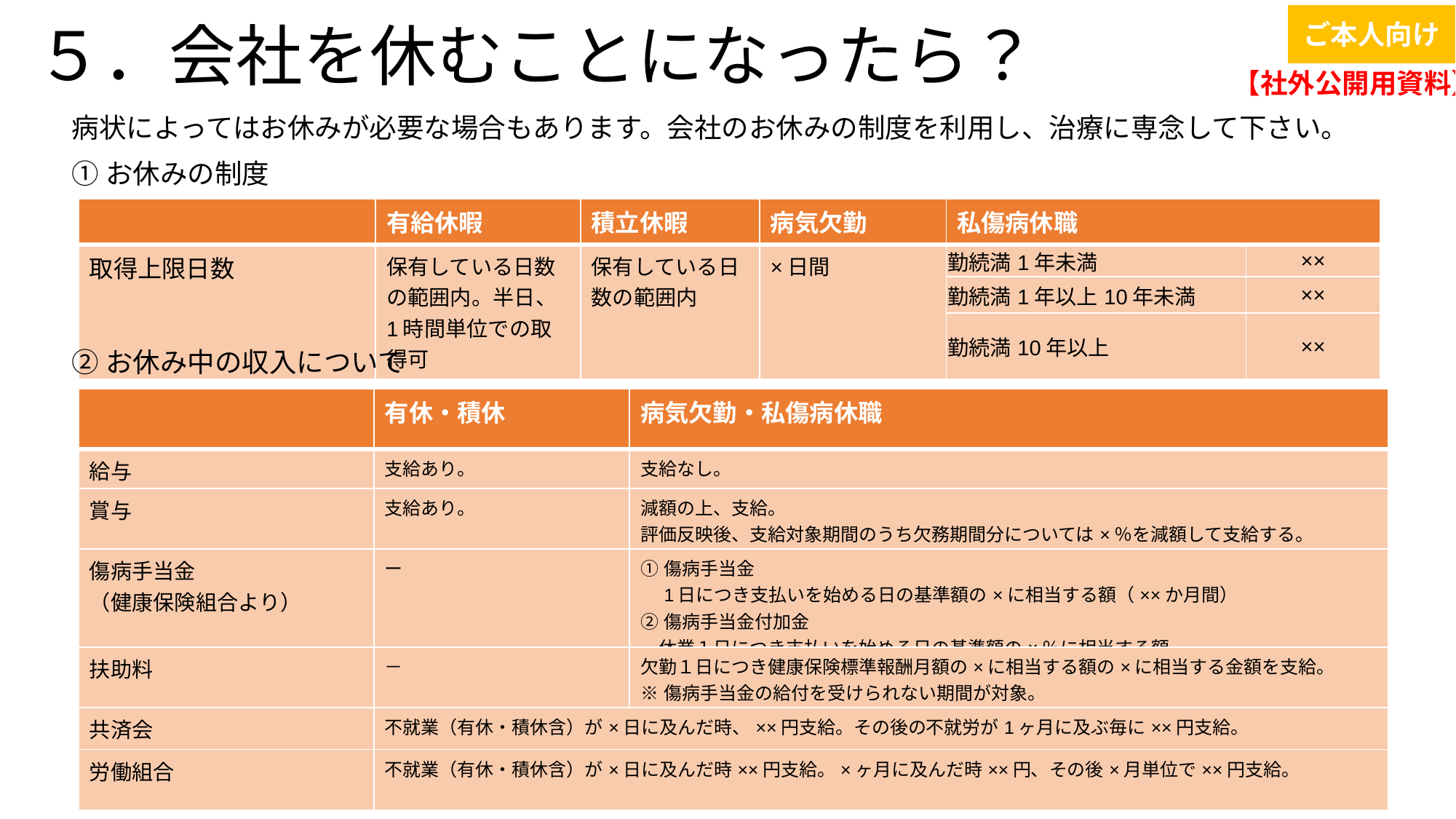

# ５．会社を休むことになったら？
ご本人向け
【社外公開用資料】
病状によってはお休みが必要な場合もあります。会社のお休みの制度を利用し、治療に専念して下さい。
①お休みの制度
|  | 有給休暇 | 積立休暇 | 病気欠勤 | 私傷病休職 |  |
| --- | --- | --- | --- | --- | --- |
| 取得上限日数 | 保有している日数の範囲内。半日、1時間単位での取得可 | 保有している日数の範囲内 | ×日間 | 勤続満1年未満 | ×× |
|  |  |  |  | 勤続満1年以上10年未満 | ×× |
|  |  |  |  | 勤続満10年以上 | ×× |
②お休み中の収入について
|  | 有休・積休 | 病気欠勤・私傷病休職 |
| --- | --- | --- |
| 給与 | 支給あり。 | 支給なし。 |
| 賞与 | 支給あり。 | 減額の上、支給。 評価反映後、支給対象期間のうち欠務期間分については×％を減額して支給する。 |
| 傷病手当金 （健康保険組合より） | ー | ①傷病手当金 　1日につき支払いを始める日の基準額の×に相当する額（××か月間） ②傷病手当金付加金 　休業１日につき支払いを始める日の基準額の×％に相当する額 |
| 扶助料 | － | 欠勤１日につき健康保険標準報酬月額の×に相当する額の×に相当する金額を支給。 ※傷病手当金の給付を受けられない期間が対象。 |
| 共済会 | 不就業（有休・積休含）が×日に及んだ時、××円支給。その後の不就労が1ヶ月に及ぶ毎に××円支給。 |  |
| 労働組合 | 不就業（有休・積休含）が×日に及んだ時××円支給。×ヶ月に及んだ時××円、その後×月単位で××円支給。 |  |